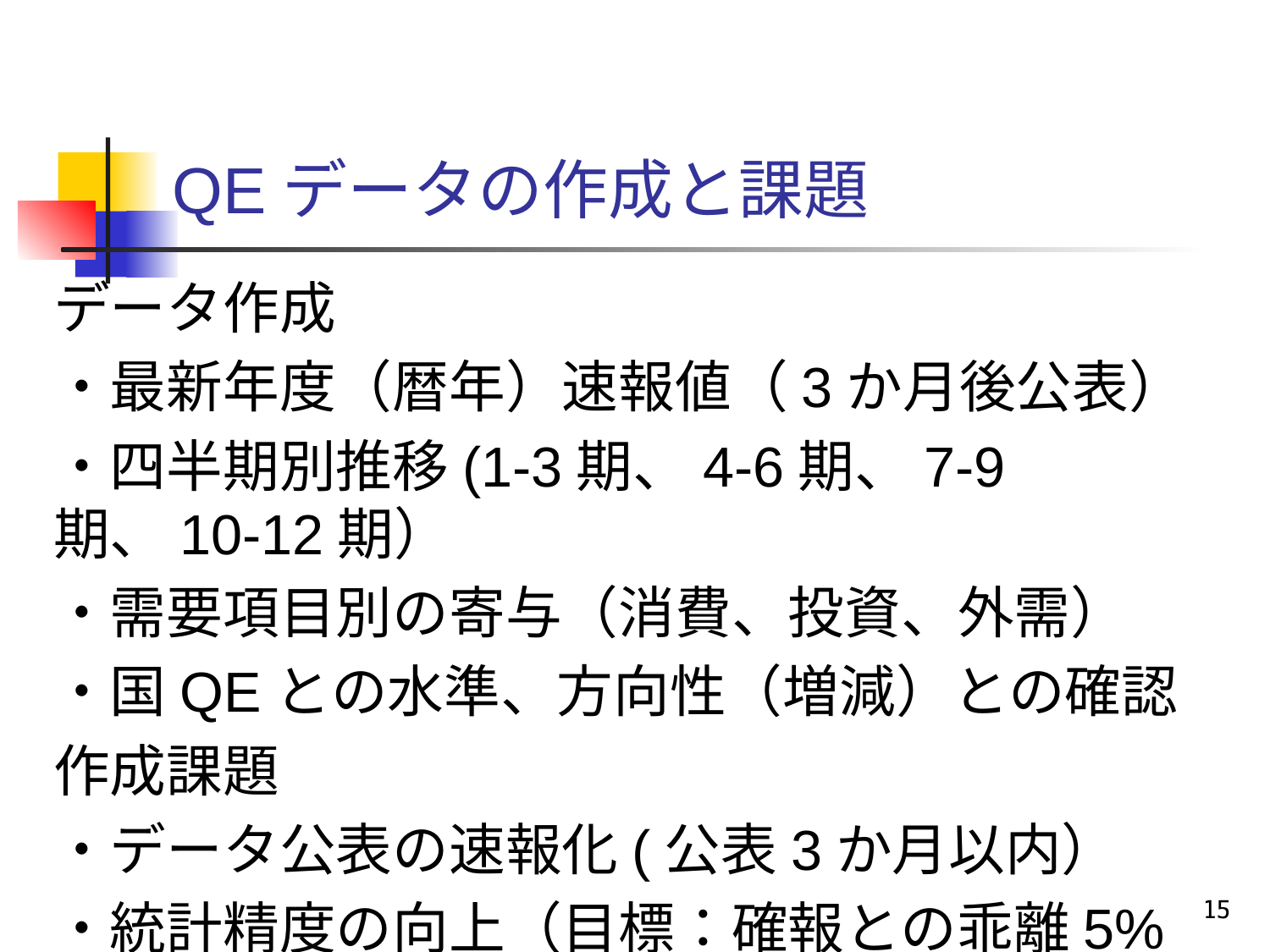

# QEデータの作成と課題
データ作成
・最新年度（暦年）速報値（3か月後公表）
・四半期別推移(1-3期、4-6期、7-9期、10-12期）
・需要項目別の寄与（消費、投資、外需）
・国QEとの水準、方向性（増減）との確認
作成課題
・データ公表の速報化(公表3か月以内）
・統計精度の向上（目標：確報との乖離5%以内）
15